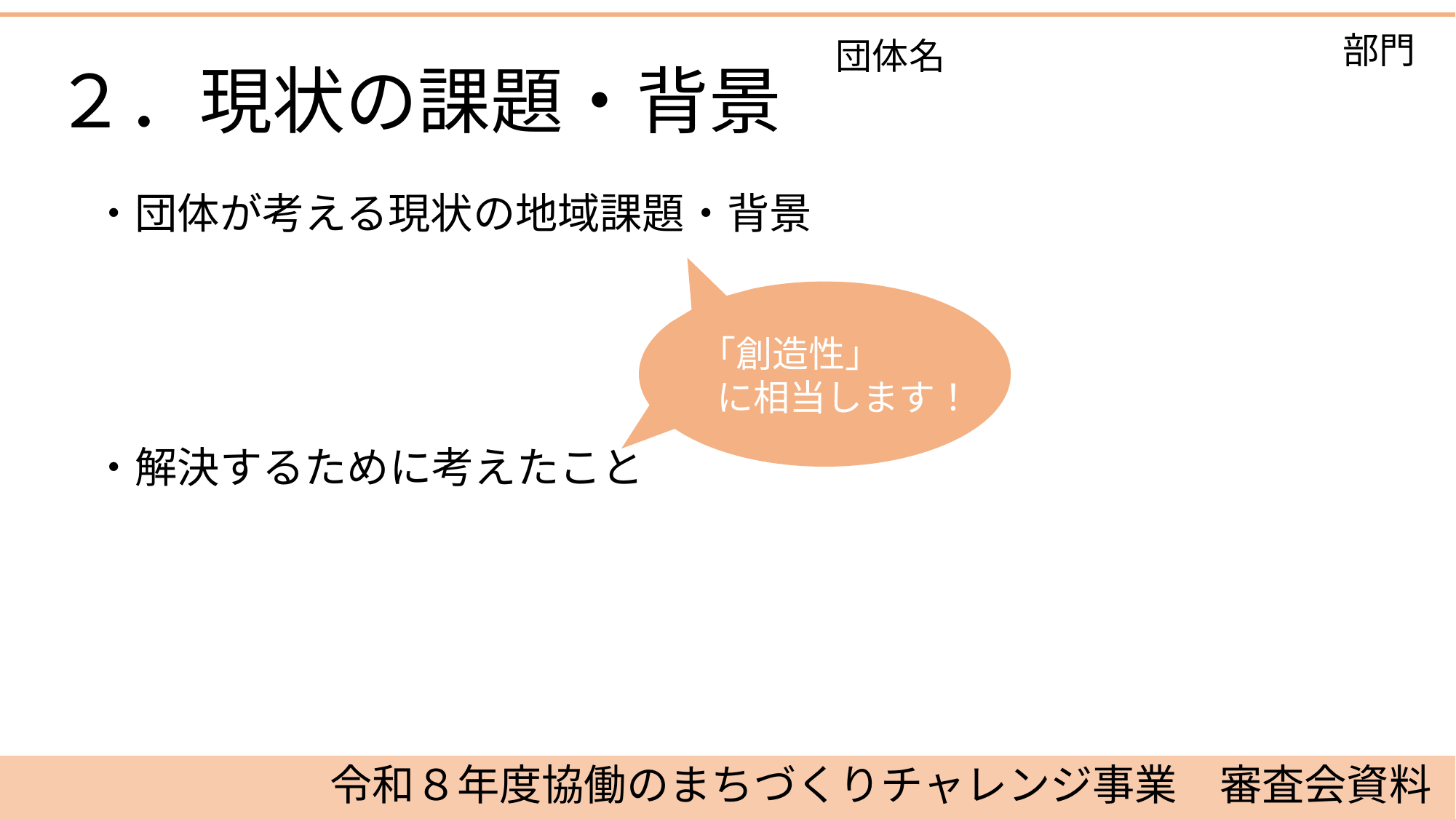

部門
団体名
２．現状の課題・背景
・団体が考える現状の地域課題・背景

「創造性」
 に相当します！
「創造性」
 に相当します！
・解決するために考えたこと
令和８年度協働のまちづくりチャレンジ事業　審査会資料